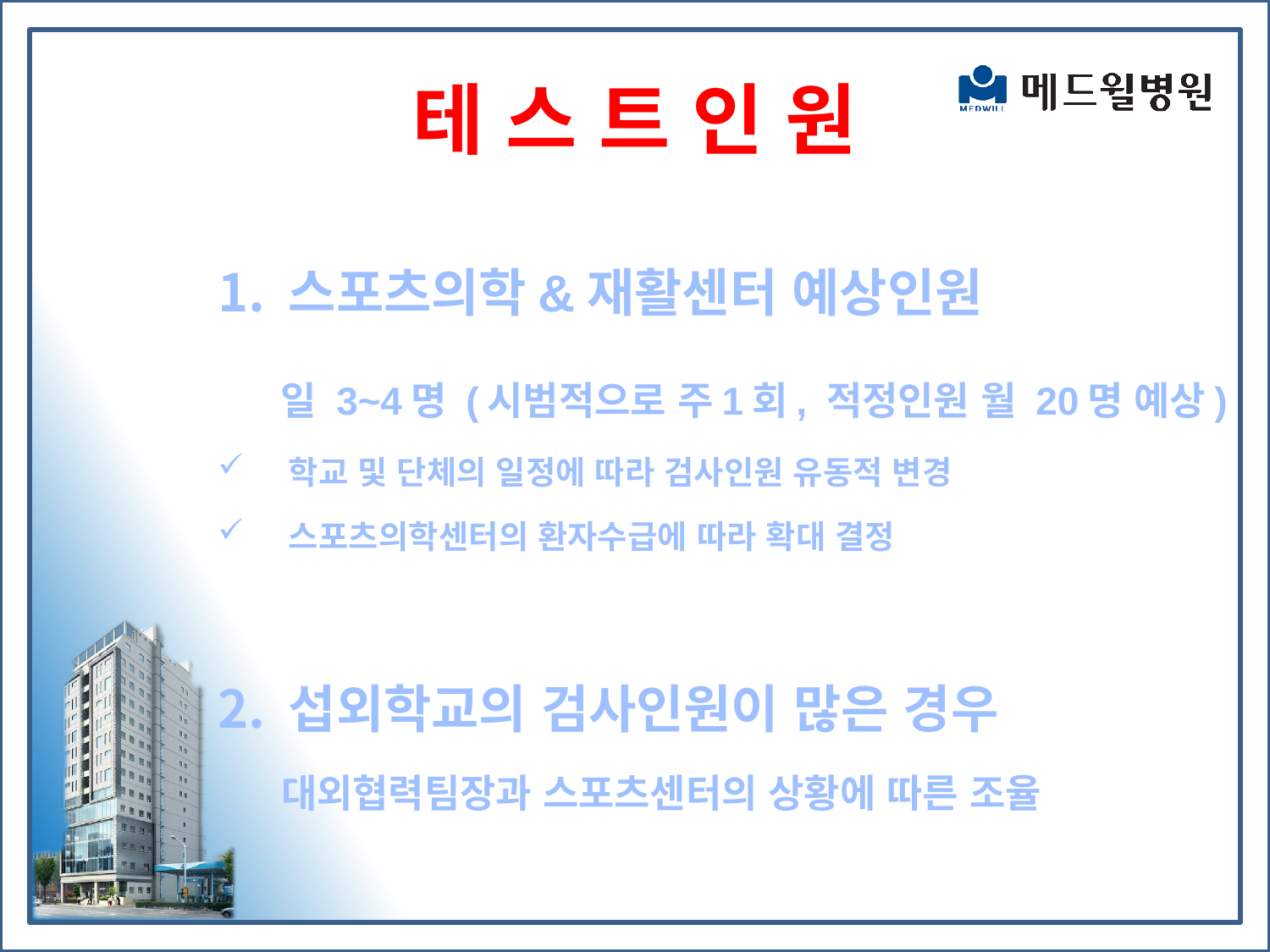

# 테 스 트 인 원
스포츠의학&재활센터 예상인원
    일 3~4명 (시범적으로 주1회, 적정인원 월 20명 예상)
학교 및 단체의 일정에 따라 검사인원 유동적 변경
스포츠의학센터의 환자수급에 따라 확대 결정

섭외학교의 검사인원이 많은 경우
     대외협력팀장과 스포츠센터의 상황에 따른 조율